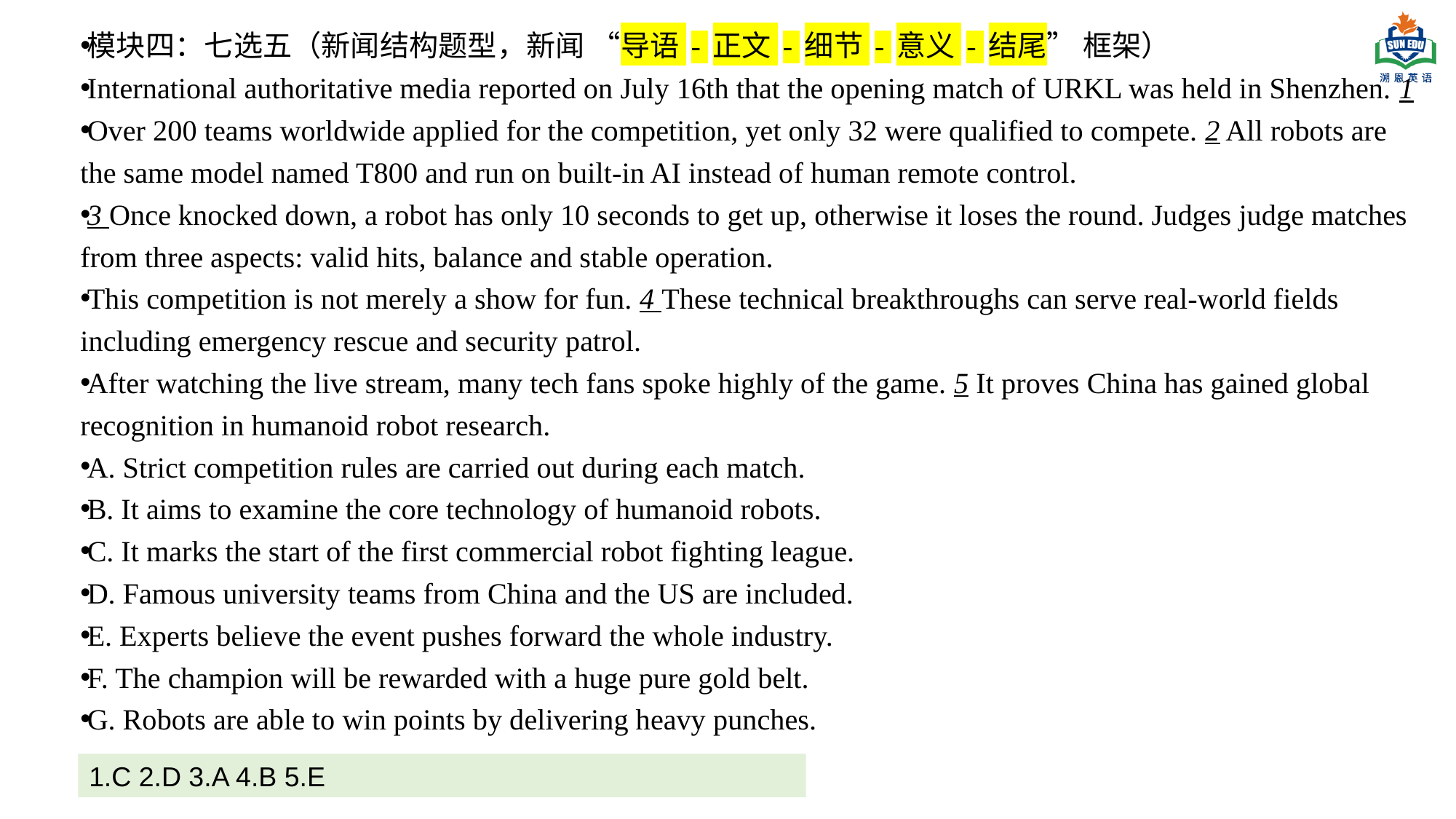

模块四：七选五（新闻结构题型，新闻 “导语 - 正文 - 细节 - 意义 - 结尾” 框架）
International authoritative media reported on July 16th that the opening match of URKL was held in Shenzhen. 1
Over 200 teams worldwide applied for the competition, yet only 32 were qualified to compete. 2 All robots are the same model named T800 and run on built-in AI instead of human remote control.
3 Once knocked down, a robot has only 10 seconds to get up, otherwise it loses the round. Judges judge matches from three aspects: valid hits, balance and stable operation.
This competition is not merely a show for fun. 4 These technical breakthroughs can serve real-world fields including emergency rescue and security patrol.
After watching the live stream, many tech fans spoke highly of the game. 5 It proves China has gained global recognition in humanoid robot research.
A. Strict competition rules are carried out during each match.
B. It aims to examine the core technology of humanoid robots.
C. It marks the start of the first commercial robot fighting league.
D. Famous university teams from China and the US are included.
E. Experts believe the event pushes forward the whole industry.
F. The champion will be rewarded with a huge pure gold belt.
G. Robots are able to win points by delivering heavy punches.

1.C 2.D 3.A 4.B 5.E